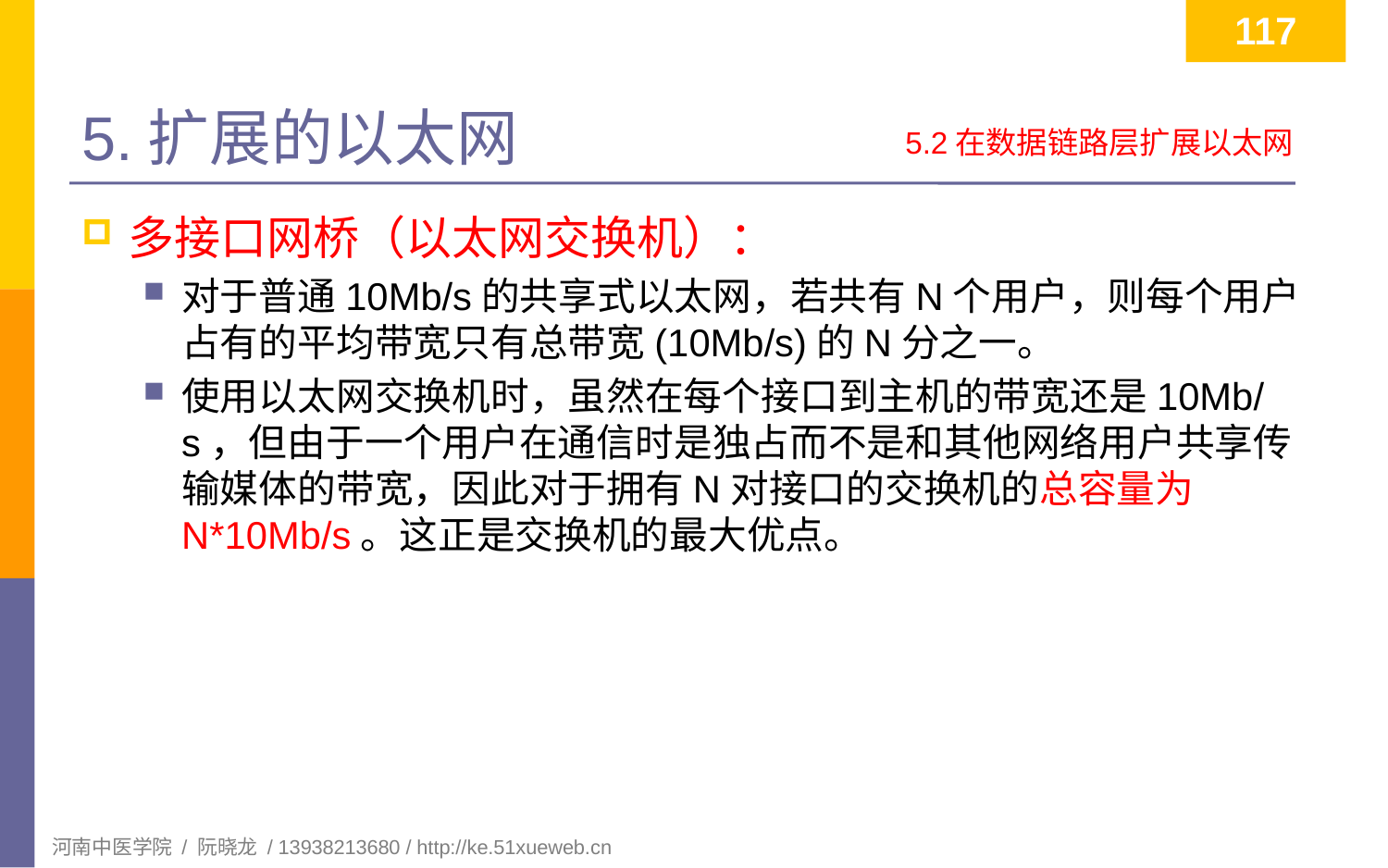

117
# 5.扩展的以太网
5.2在数据链路层扩展以太网
多接口网桥（以太网交换机）：
对于普通10Mb/s的共享式以太网，若共有N个用户，则每个用户占有的平均带宽只有总带宽(10Mb/s)的N分之一。
使用以太网交换机时，虽然在每个接口到主机的带宽还是10Mb/s，但由于一个用户在通信时是独占而不是和其他网络用户共享传输媒体的带宽，因此对于拥有N对接口的交换机的总容量为N*10Mb/s。这正是交换机的最大优点。